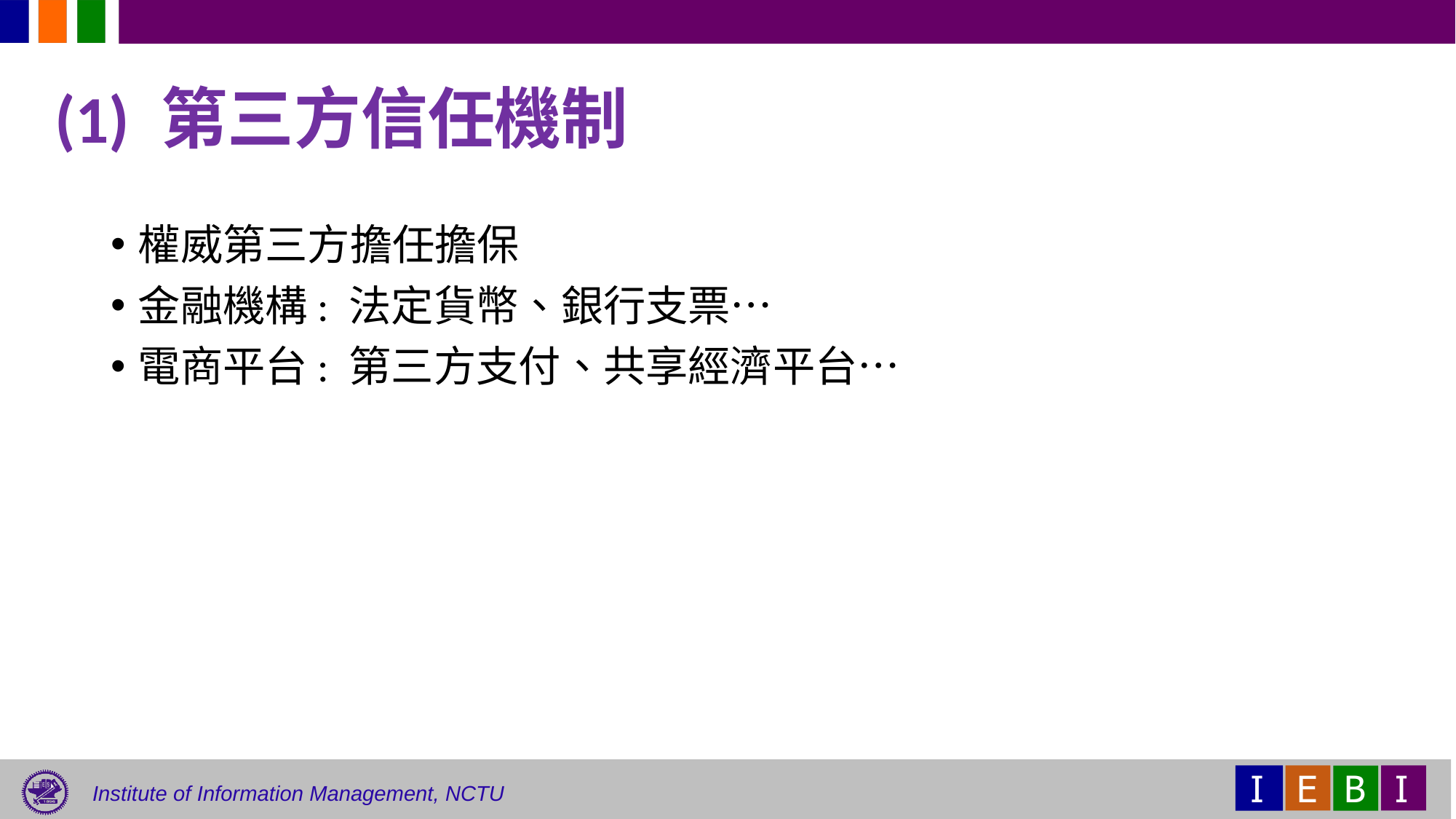

(1) 第三方信任機制
權威第三方擔任擔保
金融機構: 法定貨幣、銀行支票…
電商平台: 第三方支付、共享經濟平台…